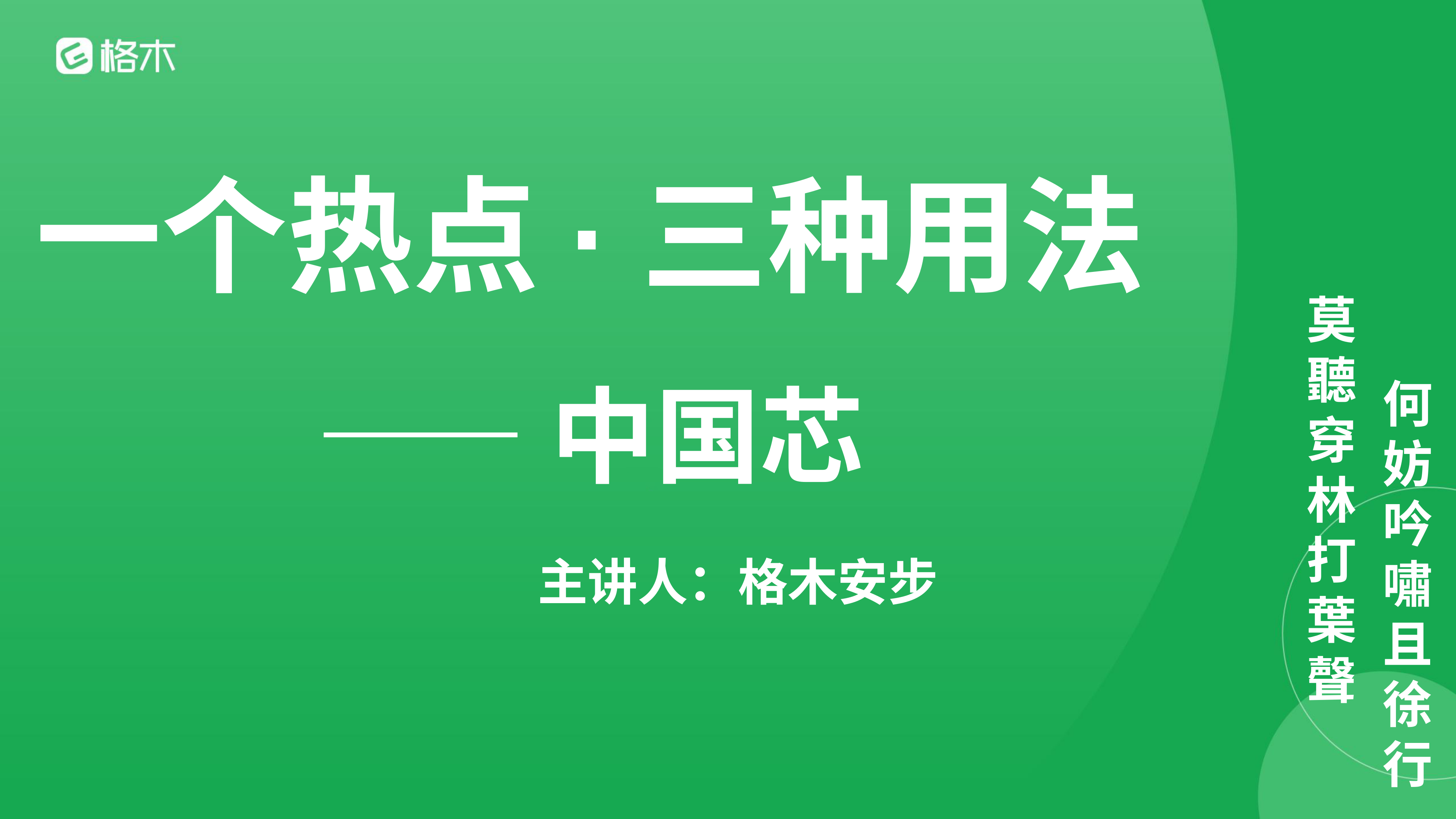

一个热点·三种用法
——中国芯

莫聽穿林打葉聲

何妨吟嘯且徐行
主讲人：格木安步